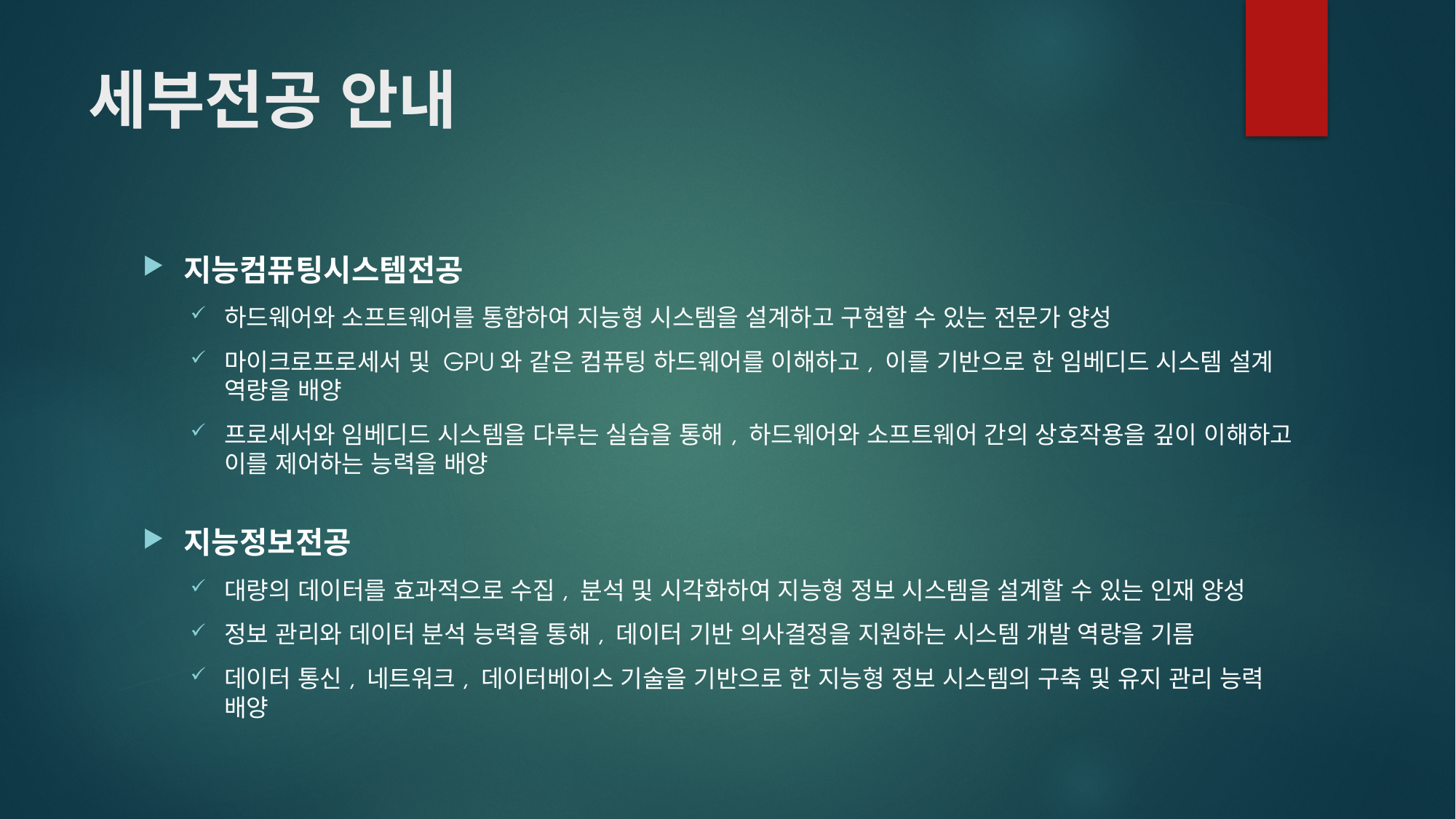

# 세부전공 안내
지능컴퓨팅시스템전공
하드웨어와 소프트웨어를 통합하여 지능형 시스템을 설계하고 구현할 수 있는 전문가 양성
마이크로프로세서 및 GPU와 같은 컴퓨팅 하드웨어를 이해하고, 이를 기반으로 한 임베디드 시스템 설계 역량을 배양
프로세서와 임베디드 시스템을 다루는 실습을 통해, 하드웨어와 소프트웨어 간의 상호작용을 깊이 이해하고 이를 제어하는 능력을 배양

지능정보전공
대량의 데이터를 효과적으로 수집, 분석 및 시각화하여 지능형 정보 시스템을 설계할 수 있는 인재 양성
정보 관리와 데이터 분석 능력을 통해, 데이터 기반 의사결정을 지원하는 시스템 개발 역량을 기름
데이터 통신, 네트워크, 데이터베이스 기술을 기반으로 한 지능형 정보 시스템의 구축 및 유지 관리 능력 배양